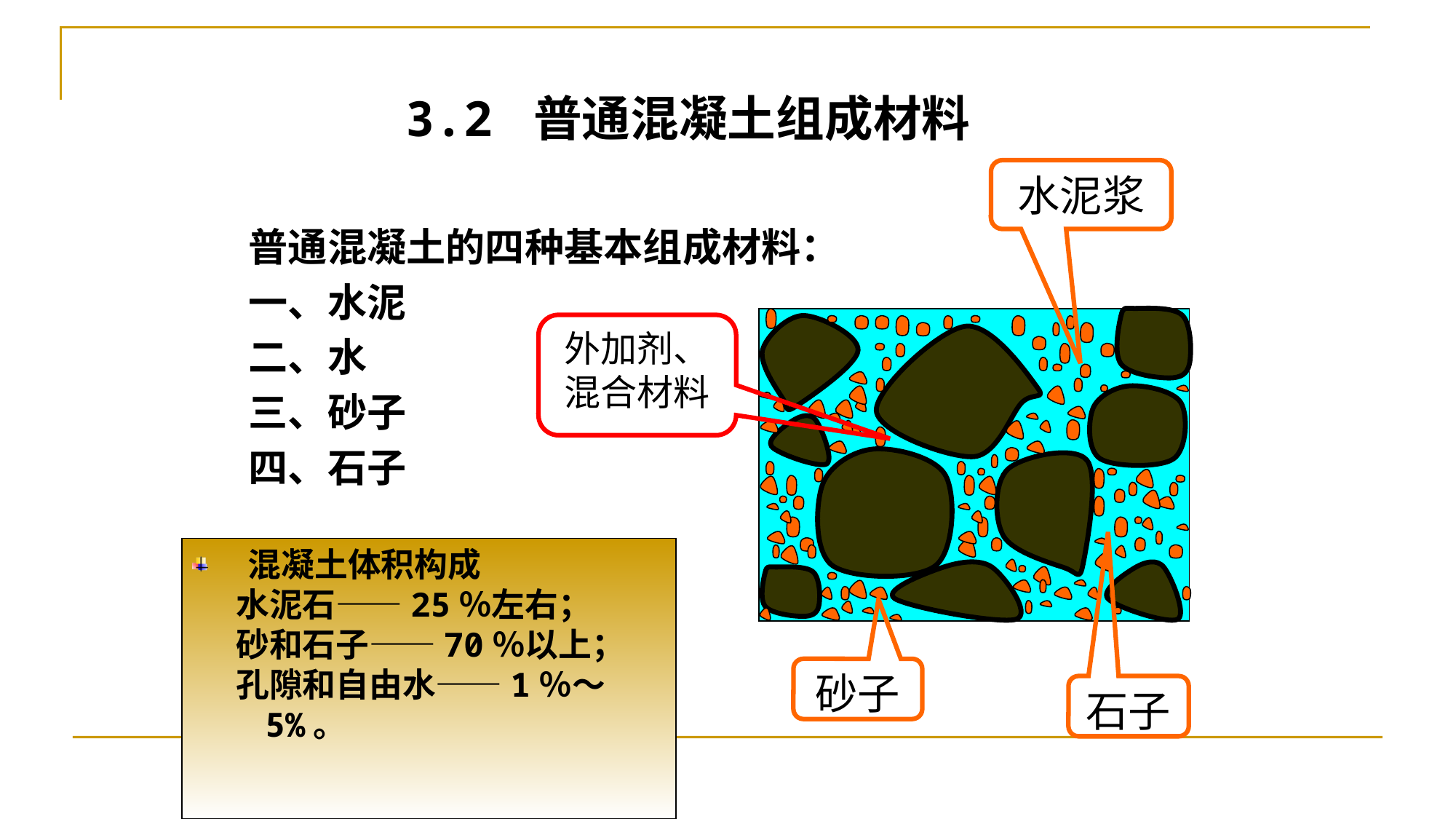

3.2 普通混凝土组成材料

普通混凝土的四种基本组成材料：
一、水泥
二、水
三、砂子
四、石子
水泥浆

外加剂、混合材料

　混凝土体积构成
水泥石——25％左右；
砂和石子——70％以上；
孔隙和自由水——1％～5%。
砂子
石子